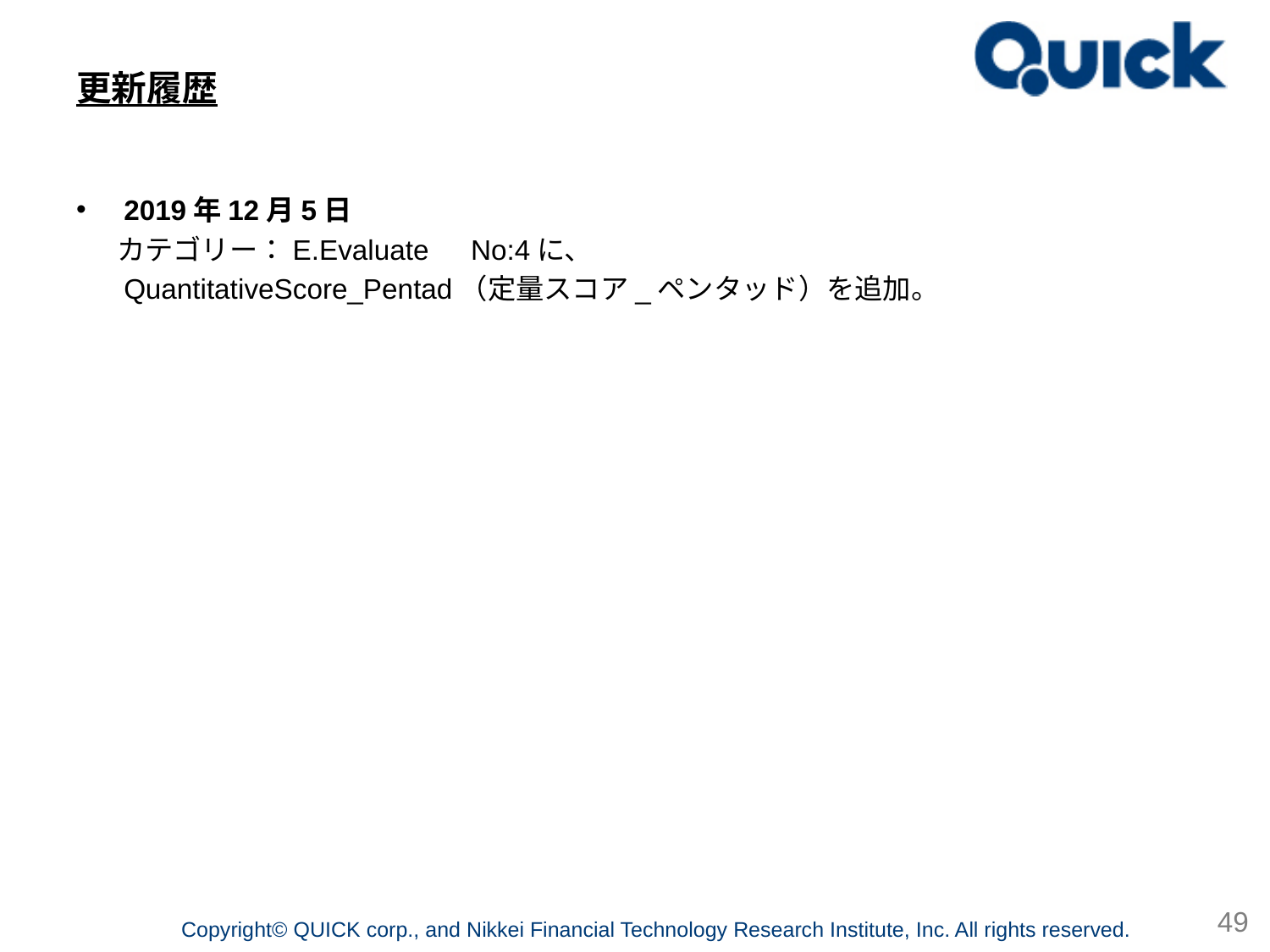

# 更新履歴
2019年12月5日
　  カテゴリー：E.Evaluate　No:4に、
　  QuantitativeScore_Pentad（定量スコア_ペンタッド）を追加。
49